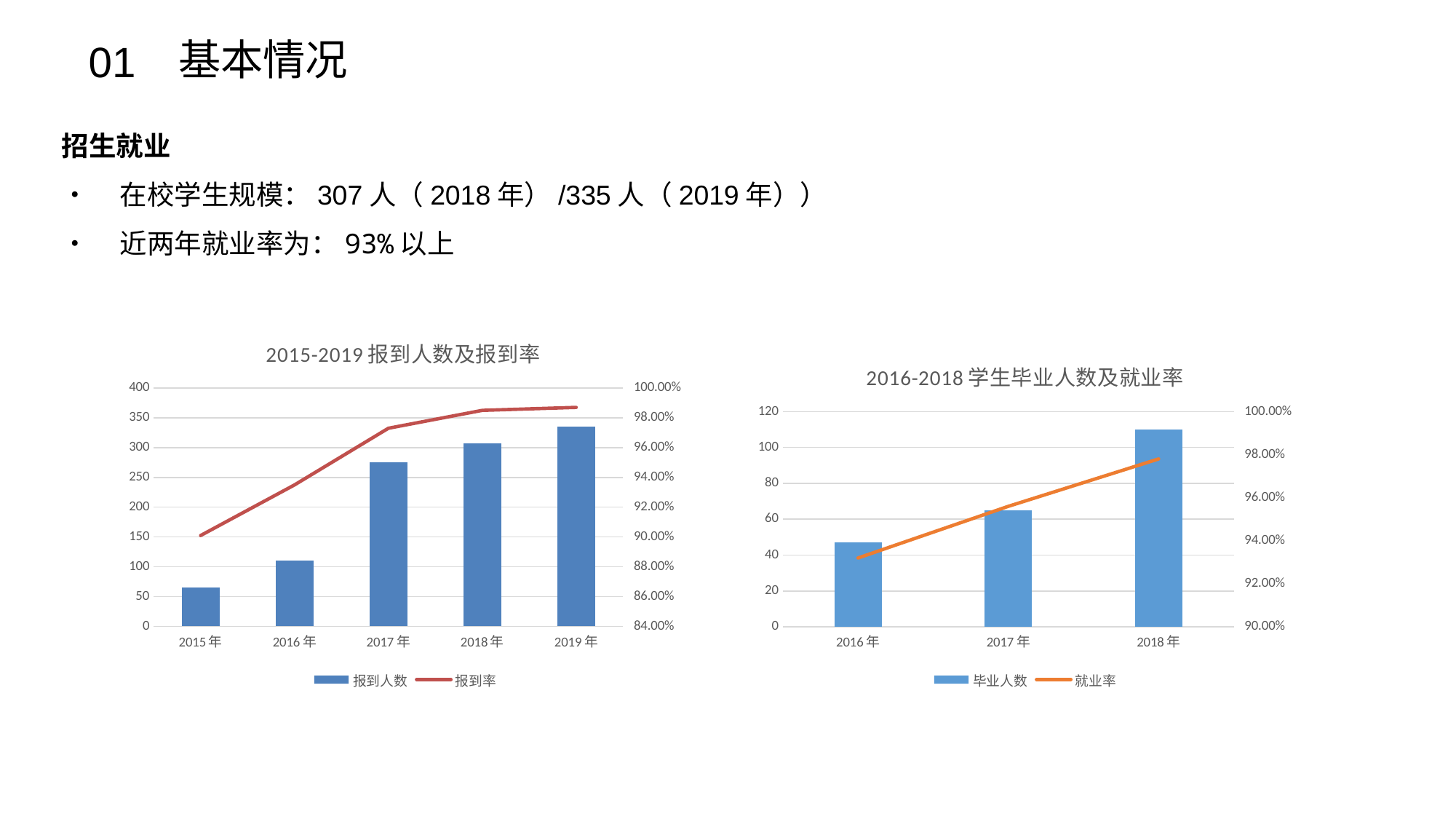

01
基本情况
招生就业
• 在校学生规模：307人（2018年）/335人（2019年））
• 近两年就业率为：93%以上

### Chart: 2015-2019报到人数及报到率

| Category | 报到人数 | 报到率 |
|---|---|---|
| 2015年 | 65.0 | 0.901 |
| 2016年 | 110.0 | 0.935 |
| 2017年 | 275.0 | 0.973 |
| 2018年 | 307.0 | 0.985 |
| 2019年 | 335.0 | 0.987 |

### Chart: 2016-2018学生毕业人数及就业率

| Category | 毕业人数 | 就业率 |
|---|---|---|
| 2016年 | 47.0 | 0.932 |
| 2017年 | 65.0 | 0.956 |
| 2018年 | 110.0 | 0.978 |